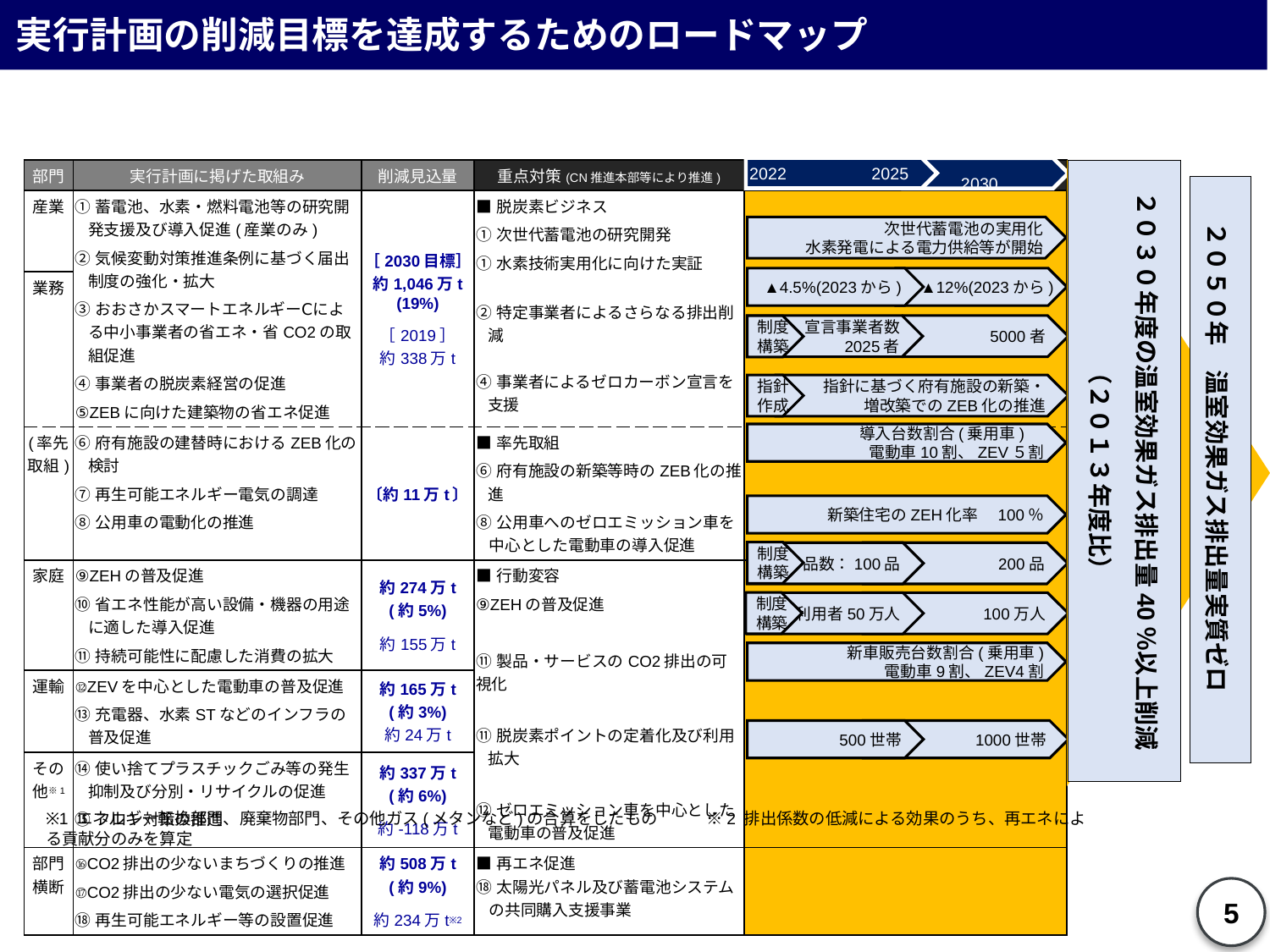

実行計画の削減目標を達成するためのロードマップ
2022　　　       2025
　　　　　　2030
２０３０年度の温室効果ガス排出量40％以上削減
（２０１３年度比）
| 部門 | 実行計画に掲げた取組み | 削減見込量 | 重点対策(CN推進本部等により推進) |  |
| --- | --- | --- | --- | --- |
| 産業 | ①蓄電池、水素・燃料電池等の研究開発支援及び導入促進(産業のみ) ②気候変動対策推進条例に基づく届出制度の強化・拡大 ③おおさかスマートエネルギーⅭによる中小事業者の省エネ・省CO2の取組促進 ④事業者の脱炭素経営の促進 ⑤ZEBに向けた建築物の省エネ促進 | ［2030目標］ 約1,046万t (19%) ［2019］ 約338万t | ■脱炭素ビジネス ①次世代蓄電池の研究開発 ①水素技術実用化に向けた実証 ②特定事業者によるさらなる排出削減 ④事業者によるゼロカーボン宣言を支援 |  |
| 業務 |  |  |  |  |
| (率先取組) | ⑥府有施設の建替時におけるZEB化の検討 ⑦再生可能エネルギー電気の調達 ⑧公用車の電動化の推進 | 〔約11万t〕 | ■率先取組 ⑥府有施設の新築等時のZEB化の推進 ⑧公用車へのゼロエミッション車を中心とした電動車の導入促進 |  |
| 家庭 | ⑨ZEHの普及促進 ⑩省エネ性能が高い設備・機器の用途に適した導入促進 ⑪持続可能性に配慮した消費の拡大 | 約274万t (約5%) 約155万t | ■行動変容 ⑨ZEHの普及促進 ⑪製品・サービスのCO2排出の可視化 ⑪脱炭素ポイントの定着化及び利用拡大 ⑫ゼロエミッション車を中心とした電動車の普及促進 |  |
| 運輸 | ⑫ZEVを中心とした電動車の普及促進 ⑬充電器、水素STなどのインフラの普及促進 | 約165万t (約3%) 約24万t |  |  |
| その他※1 | ⑭使い捨てプラスチックごみ等の発生抑制及び分別・リサイクルの促進 ⑮フロン対策の推進 | 約337万t (約6%) 約-118万t |  |  |
| 部門 横断 | ⑯CO2排出の少ないまちづくりの推進 ⑰CO2排出の少ない電気の選択促進 ⑱再生可能エネルギー等の設置促進 | 約508万t (約9%) 約234万t※2 | ■再エネ促進 ⑱太陽光パネル及び蓄電池システムの共同購入支援事業 |  |
２０５０年　温室効果ガス排出量実質ゼロ
次世代蓄電池の実用化
水素発電による電力供給等が開始
▲4.5%(2023から)
▲12%(2023から)
宣言事業者数
2025者
5000者
制度
構築

指針
作成
指針に基づく府有施設の新築・
増改築でのZEB化の推進
導入台数割合(乗用車)
電動車10割、ZEV５割
新築住宅のZEH化率　100％
制度
構築
品数：100品
200品
制度
構築
利用者50万人
100万人
新車販売台数割合(乗用車)
　電動車9割、ZEV4割
500世帯
1000世帯
※1 エネルギー転換部門、廃棄物部門、その他ガス(メタンなど)の合算をしたもの　　　※2 排出係数の低減による効果のうち、再エネによる貢献分のみを算定
5